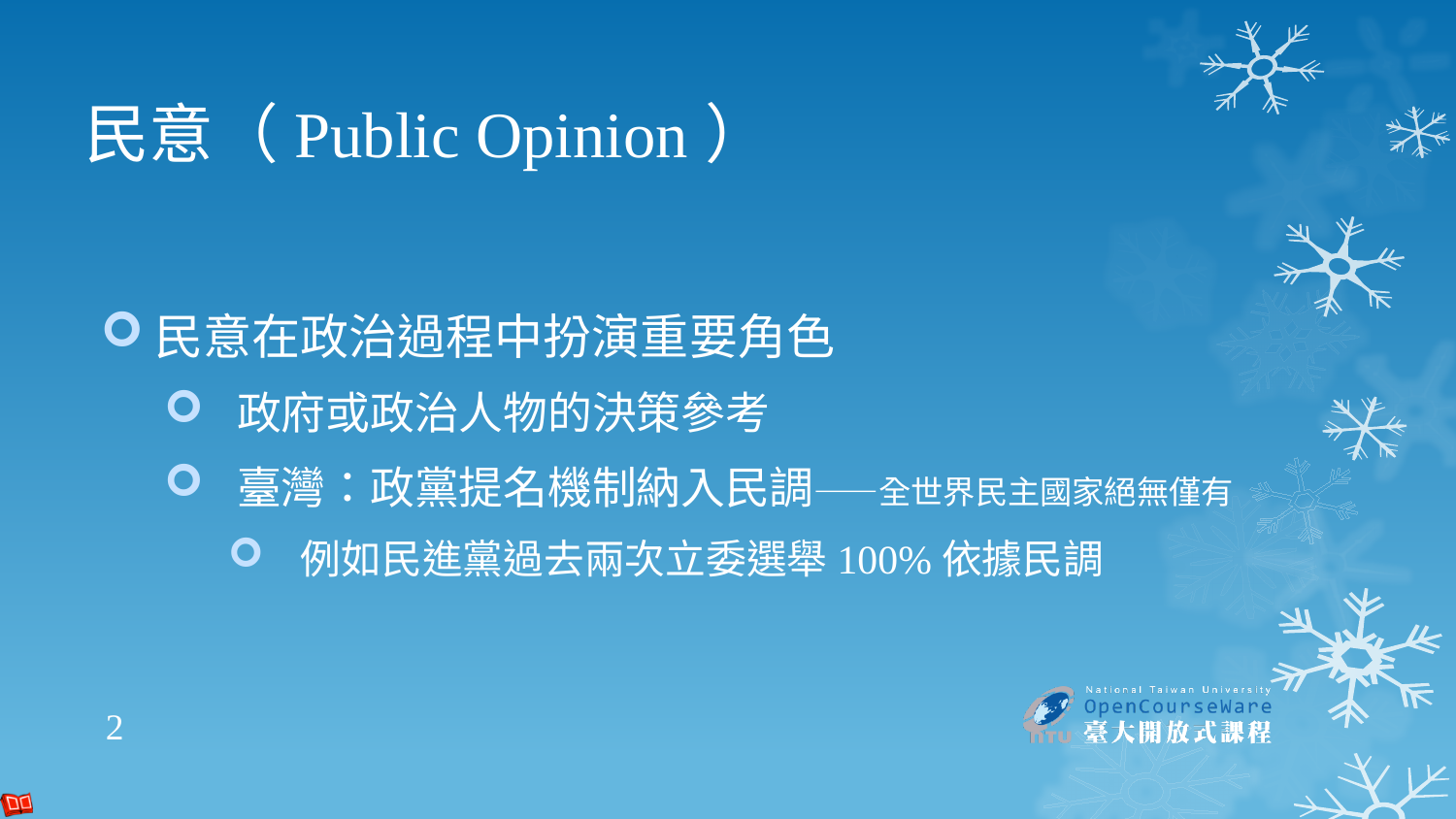

# 民意（Public Opinion）
民意在政治過程中扮演重要角色
政府或政治人物的決策參考
臺灣：政黨提名機制納入民調——全世界民主國家絕無僅有
例如民進黨過去兩次立委選舉100%依據民調
2